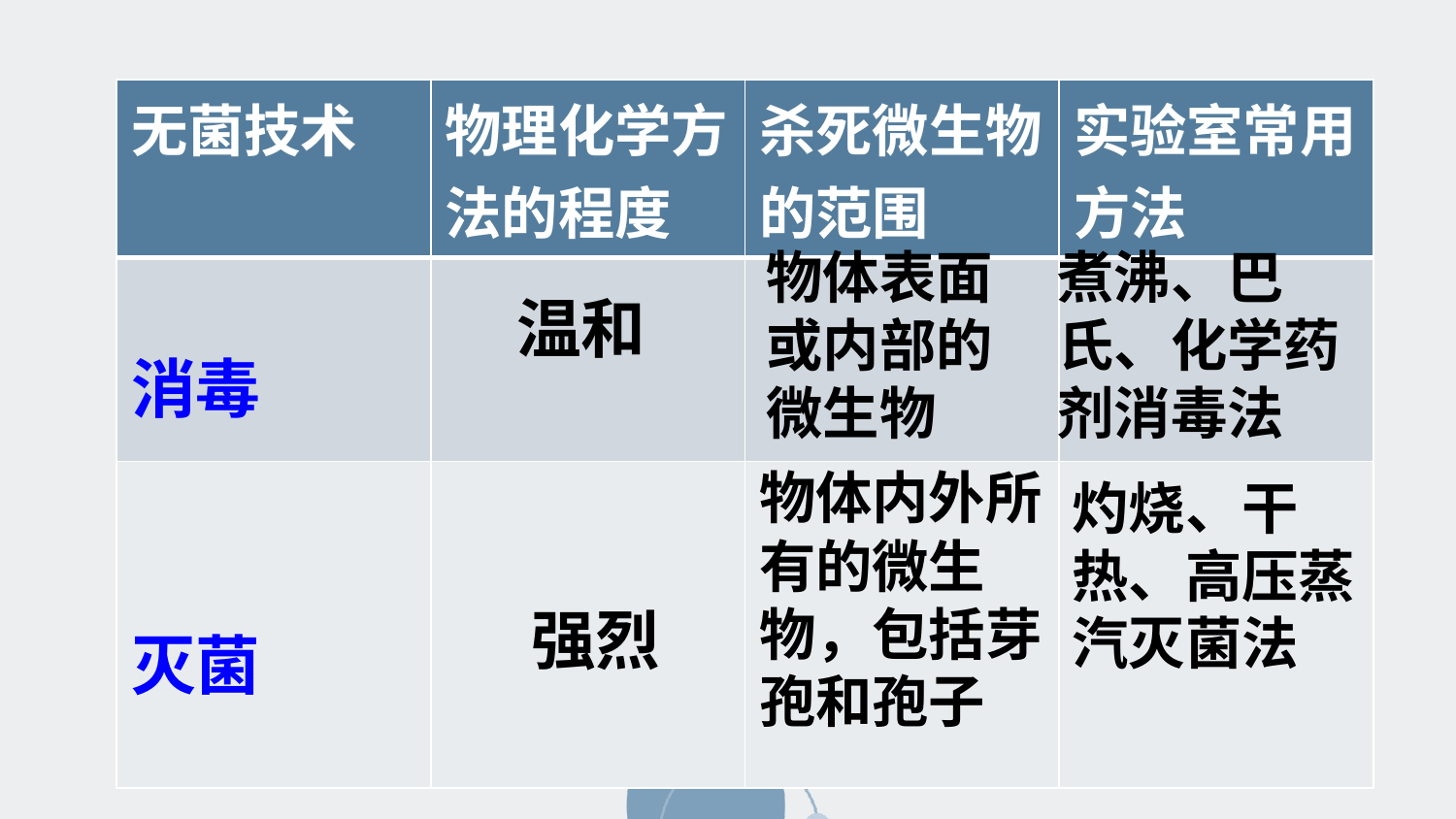

| 无菌技术 | 物理化学方法的程度 | 杀死微生物的范围 | 实验室常用方法 |
| --- | --- | --- | --- |
| 消毒 |  |  |  |
| 灭菌 |  |  |  |
物体表面或内部的微生物
煮沸、巴氏、化学药剂消毒法
温和
物体内外所有的微生物，包括芽孢和孢子
灼烧、干热、高压蒸汽灭菌法
强烈